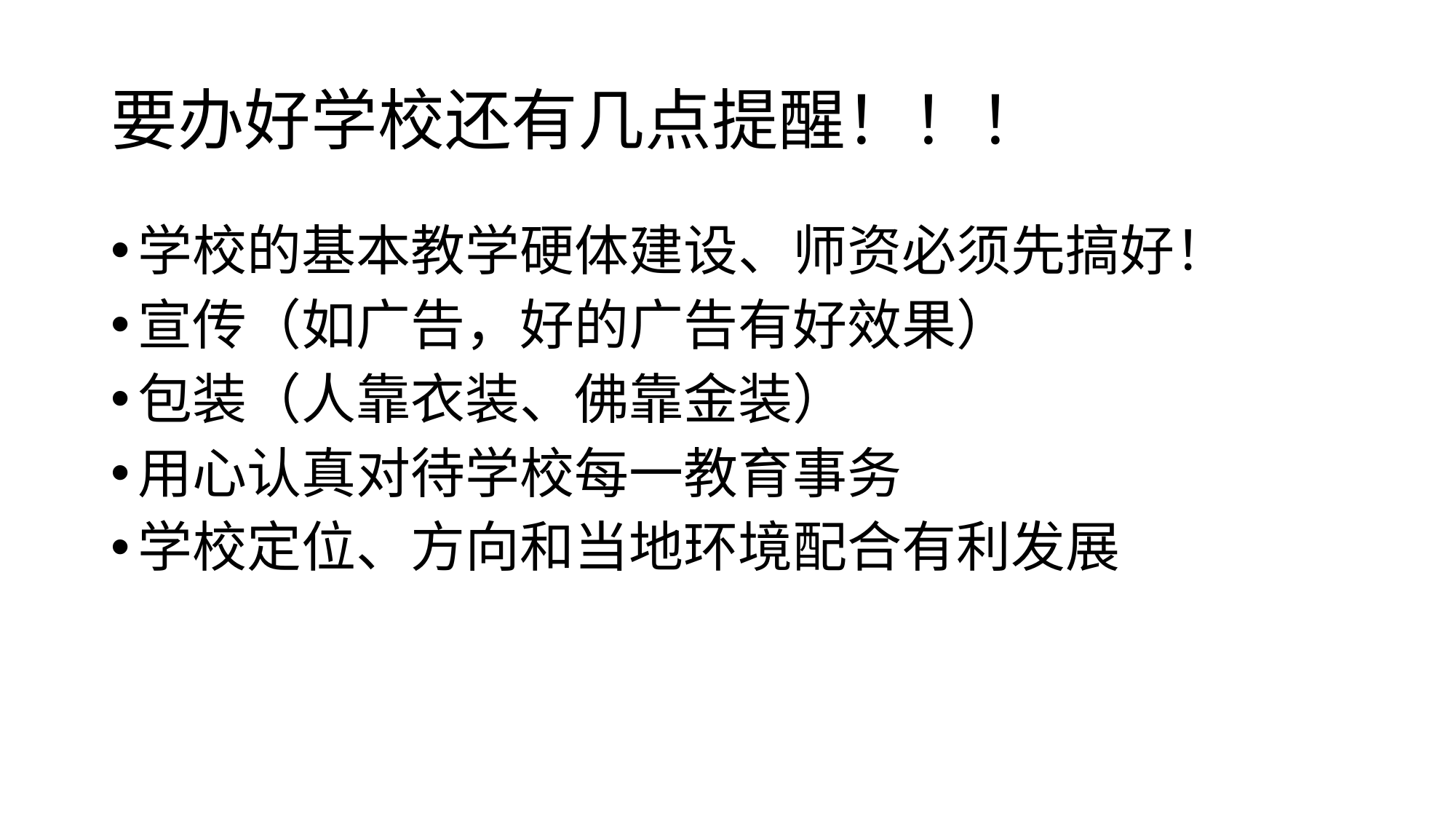

# 要办好学校还有几点提醒！！！
学校的基本教学硬体建设、师资必须先搞好！
宣传（如广告，好的广告有好效果）
包装（人靠衣装、佛靠金装）
用心认真对待学校每一教育事务
学校定位、方向和当地环境配合有利发展